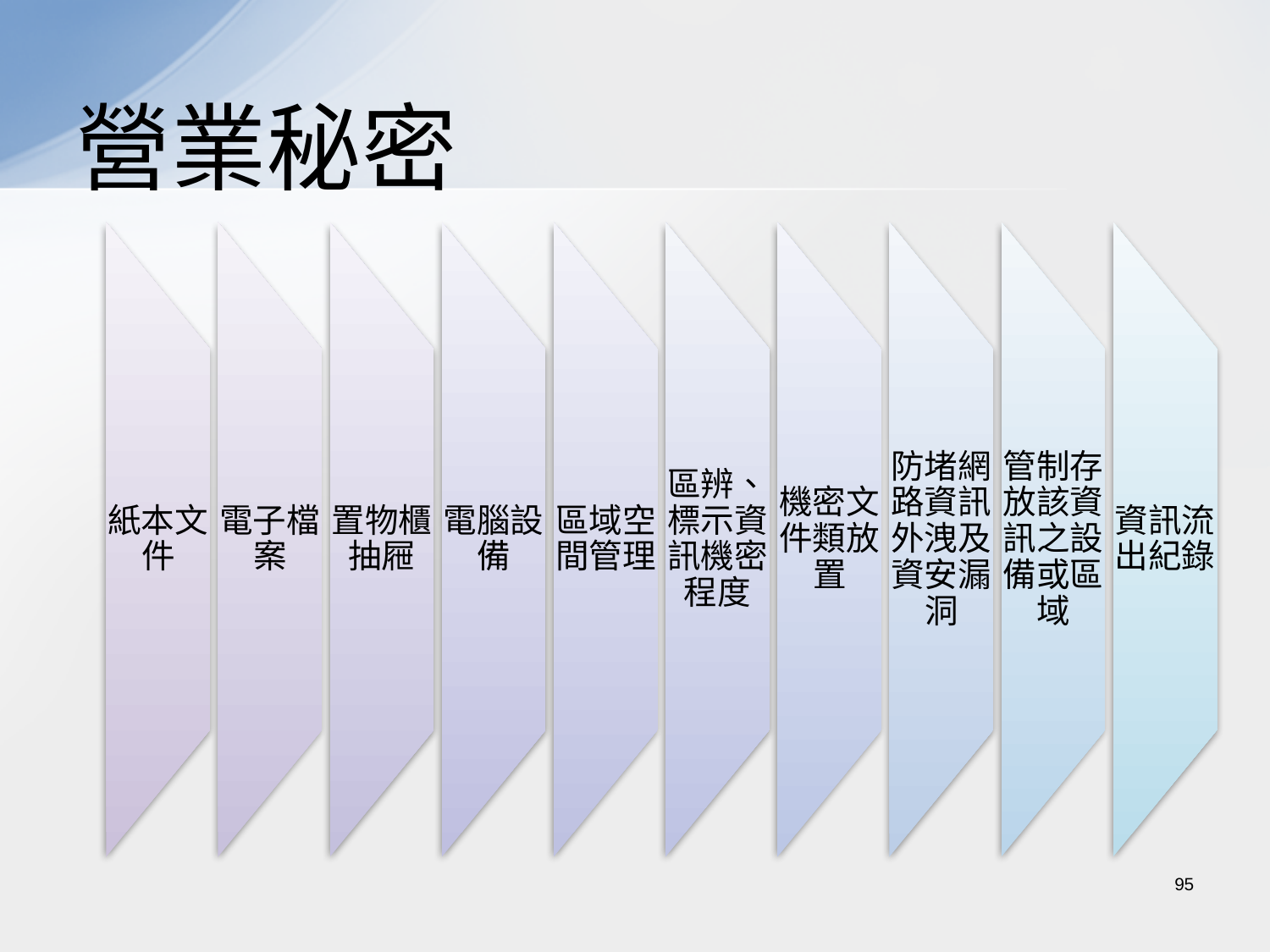

# 營業秘密
紙本文件
電子檔案
置物櫃、抽屜
電腦設備
區域空間管理
區辨、標示資訊機密程度
機密文件類放置
防堵網路資訊外洩及資安漏洞
管制存放該資訊之設備或區域
資訊流出紀錄
95